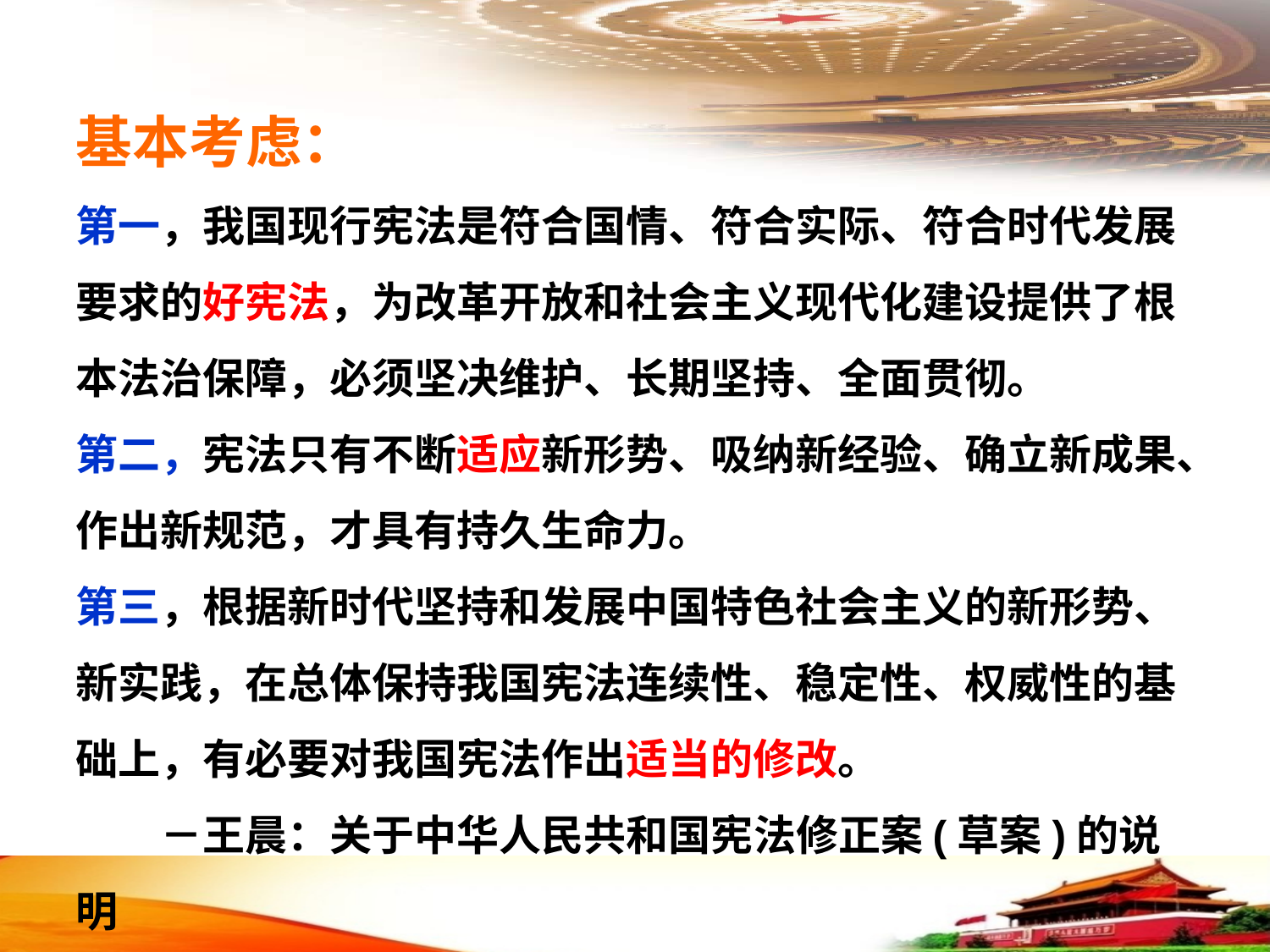

#
基本考虑：
第一，我国现行宪法是符合国情、符合实际、符合时代发展要求的好宪法，为改革开放和社会主义现代化建设提供了根本法治保障，必须坚决维护、长期坚持、全面贯彻。
第二，宪法只有不断适应新形势、吸纳新经验、确立新成果、作出新规范，才具有持久生命力。
第三，根据新时代坚持和发展中国特色社会主义的新形势、新实践，在总体保持我国宪法连续性、稳定性、权威性的基础上，有必要对我国宪法作出适当的修改。
　　－王晨：关于中华人民共和国宪法修正案(草案)的说明